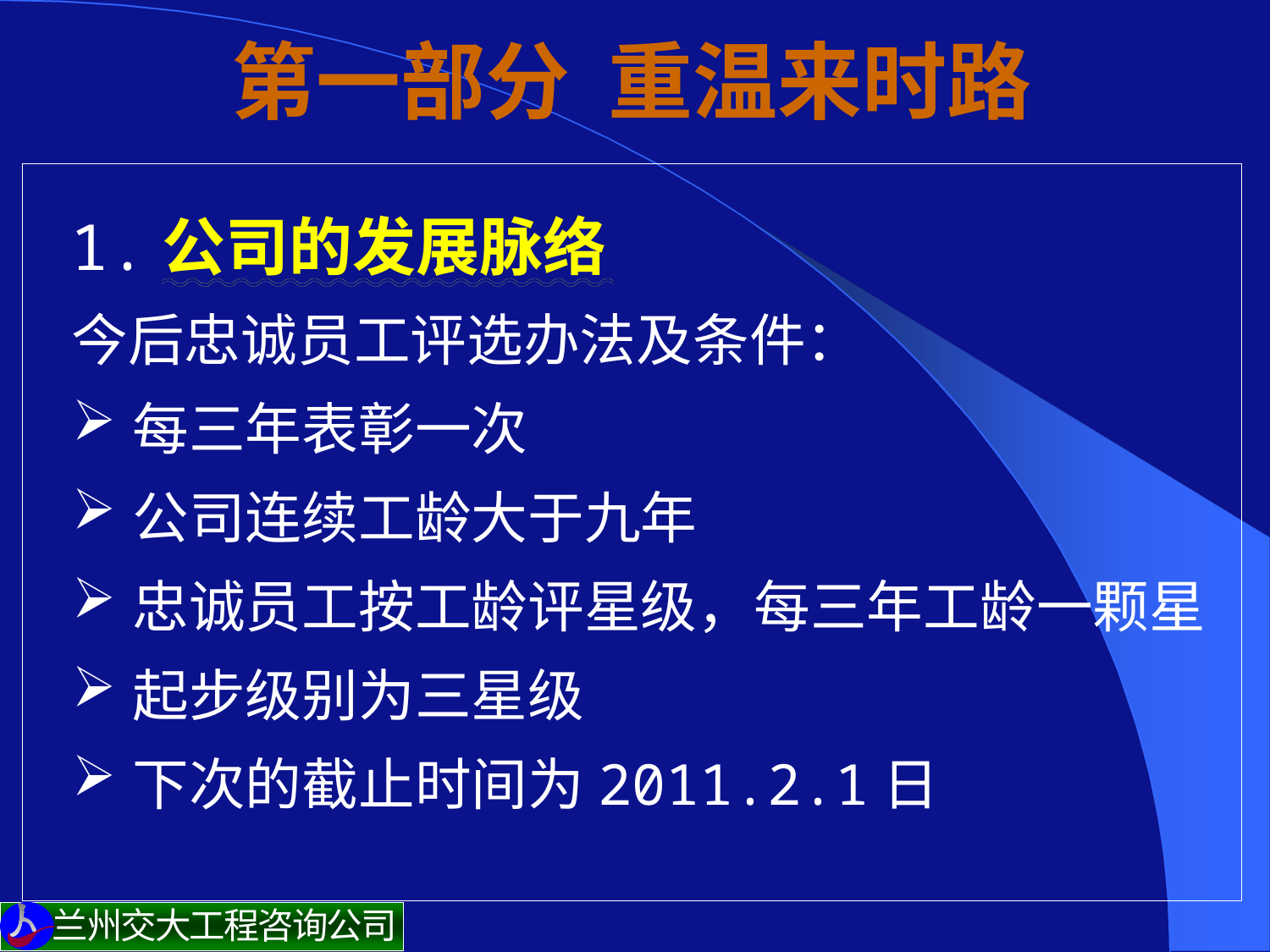

# 第一部分  重温来时路
 1.公司的发展脉络
今后忠诚员工评选办法及条件：
每三年表彰一次
公司连续工龄大于九年
忠诚员工按工龄评星级，每三年工龄一颗星
起步级别为三星级
下次的截止时间为2011.2.1日